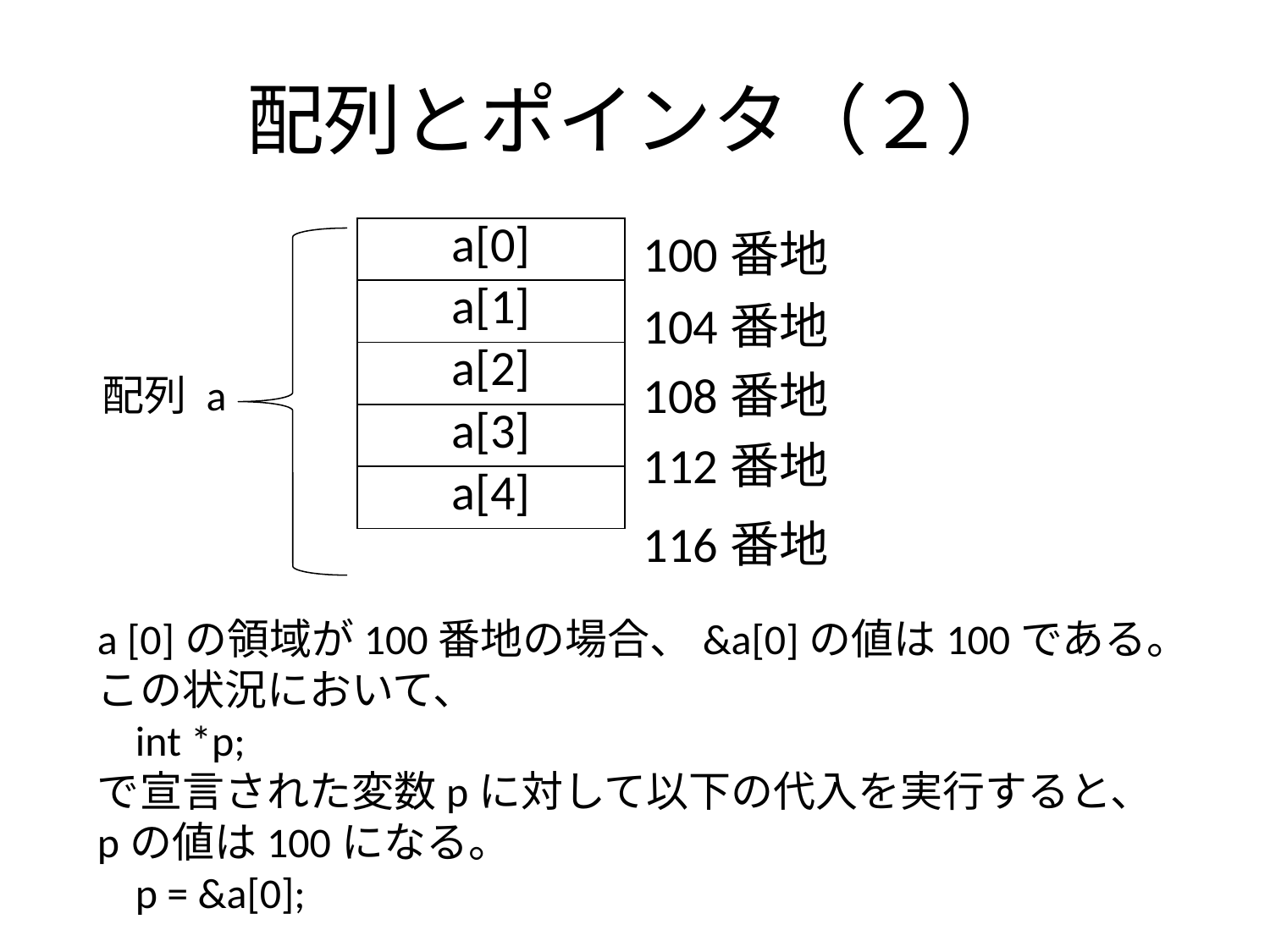

# 配列とポインタ（２）
100番地
| a[0] |
| --- |
| a[1] |
| a[2] |
| a[3] |
| a[4] |

104番地
108番地
配列 a
112番地
116番地
a [0]の領域が100番地の場合、&a[0]の値は100である。この状況において、
    int *p;
で宣言された変数pに対して以下の代入を実行すると、pの値は100になる。
    p = &a[0];